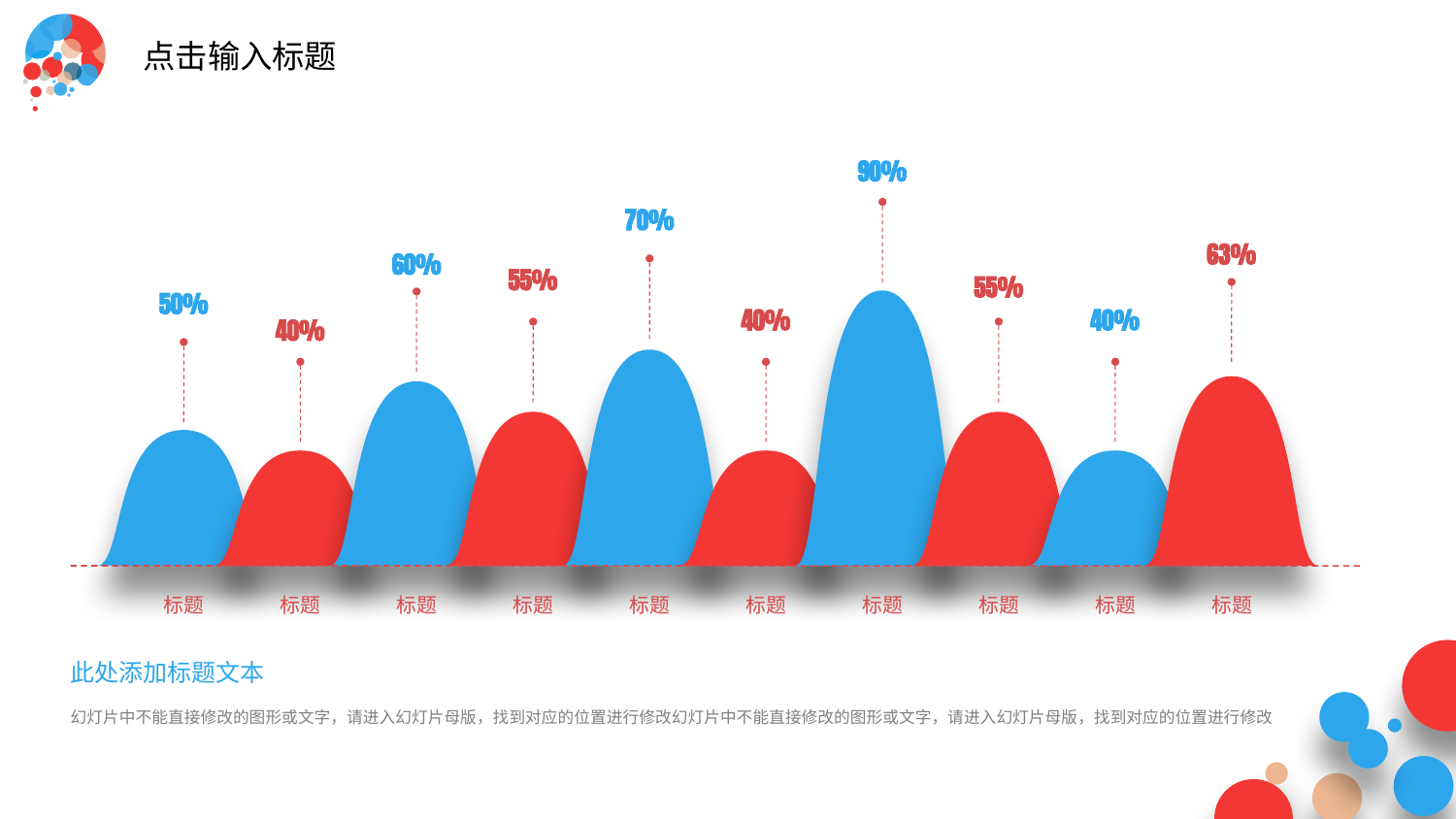

点击输入标题
90%
70%

63%
60%

55%
55%

50%

40%
40%
40%

标题
标题
标题
标题
标题
标题
标题
标题
标题
标题
此处添加标题文本
幻灯片中不能直接修改的图形或文字，请进入幻灯片母版，找到对应的位置进行修改幻灯片中不能直接修改的图形或文字，请进入幻灯片母版，找到对应的位置进行修改